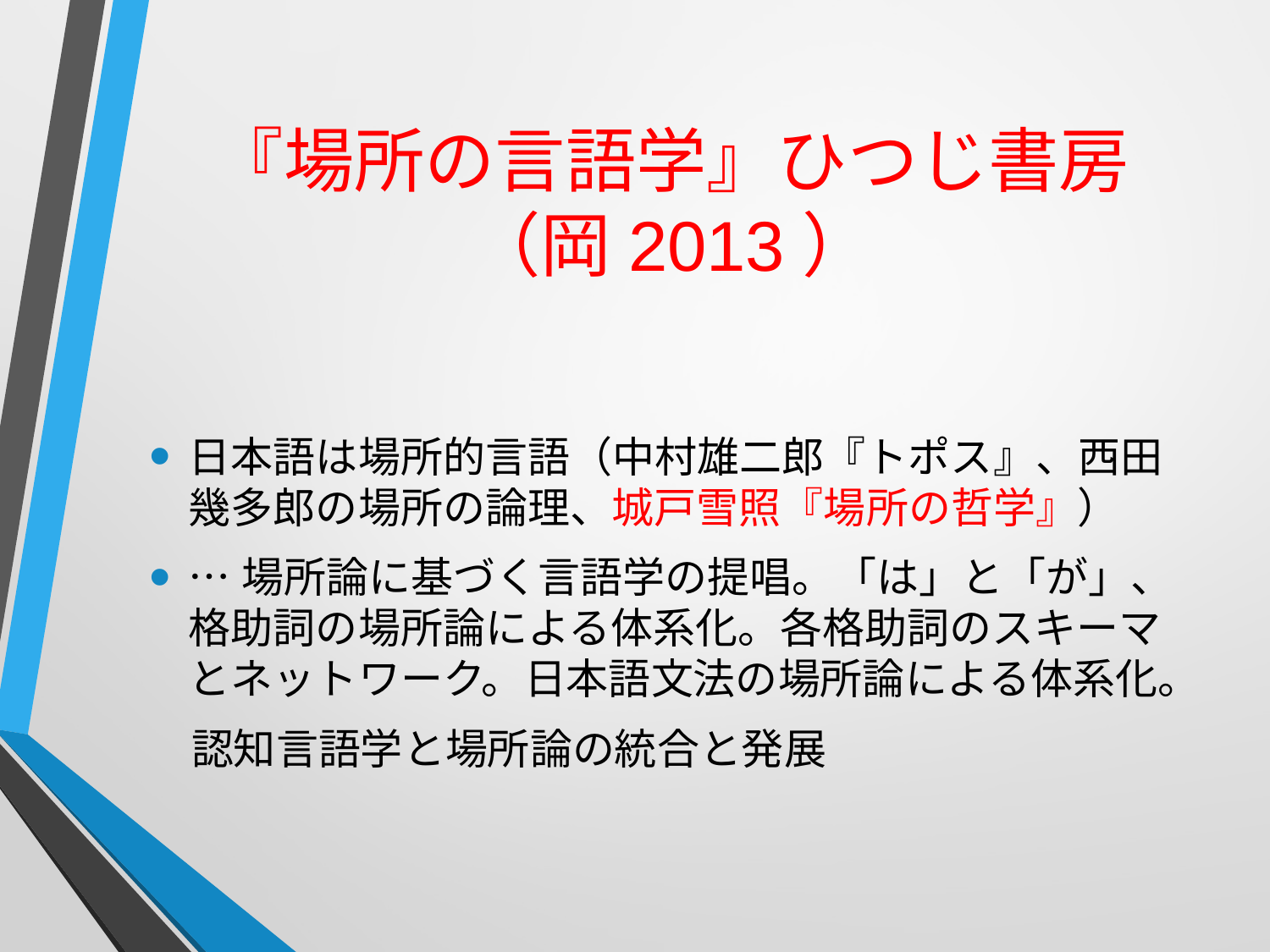

# 『場所の言語学』ひつじ書房（岡2013）
日本語は場所的言語（中村雄二郎『トポス』、西田幾多郎の場所の論理、城戸雪照『場所の哲学』）
…場所論に基づく言語学の提唱。「は」と「が」、格助詞の場所論による体系化。各格助詞のスキーマとネットワーク。日本語文法の場所論による体系化。
　認知言語学と場所論の統合と発展